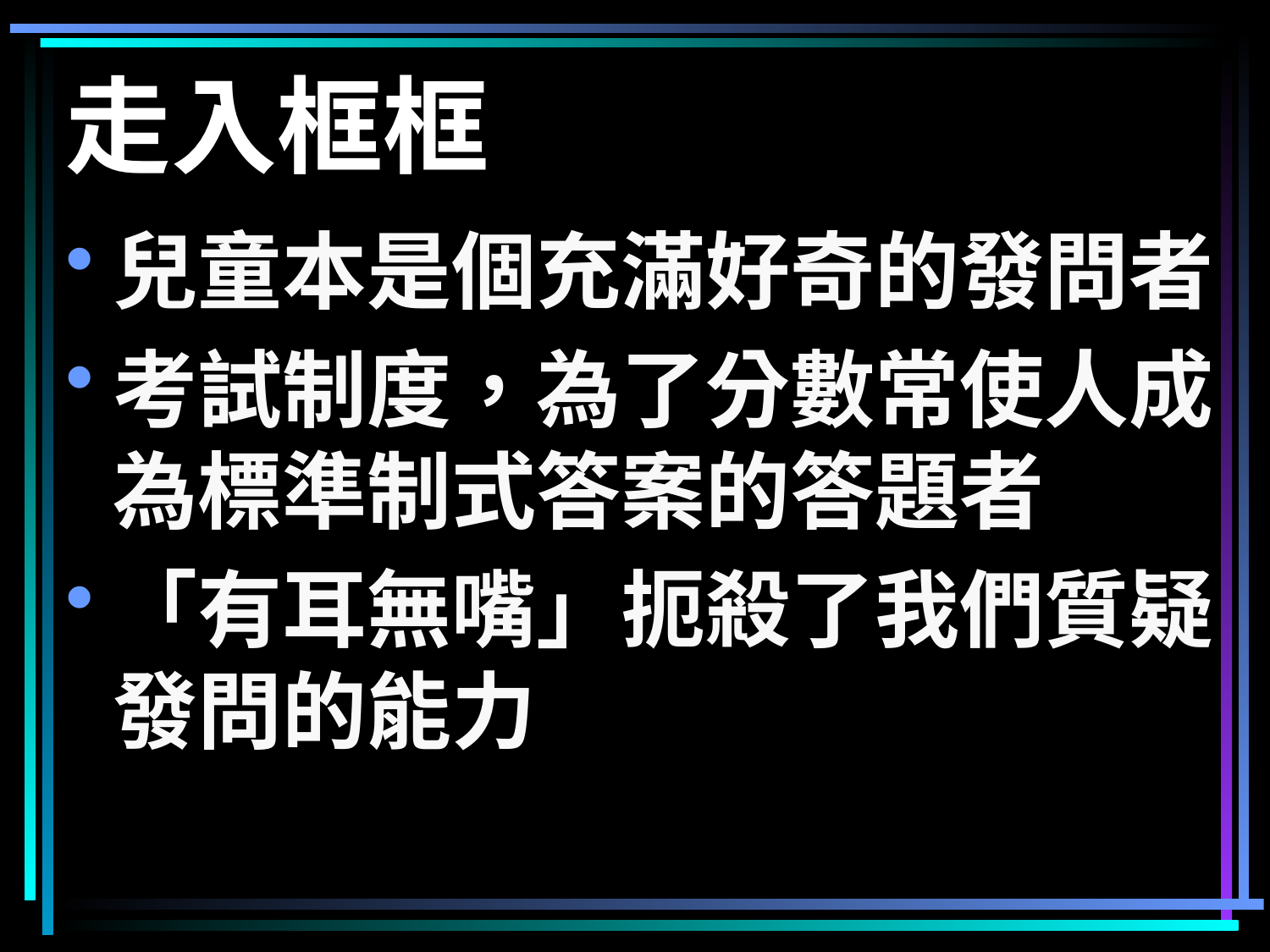

# 走入框框
兒童本是個充滿好奇的發問者
考試制度，為了分數常使人成為標準制式答案的答題者
「有耳無嘴」扼殺了我們質疑發問的能力